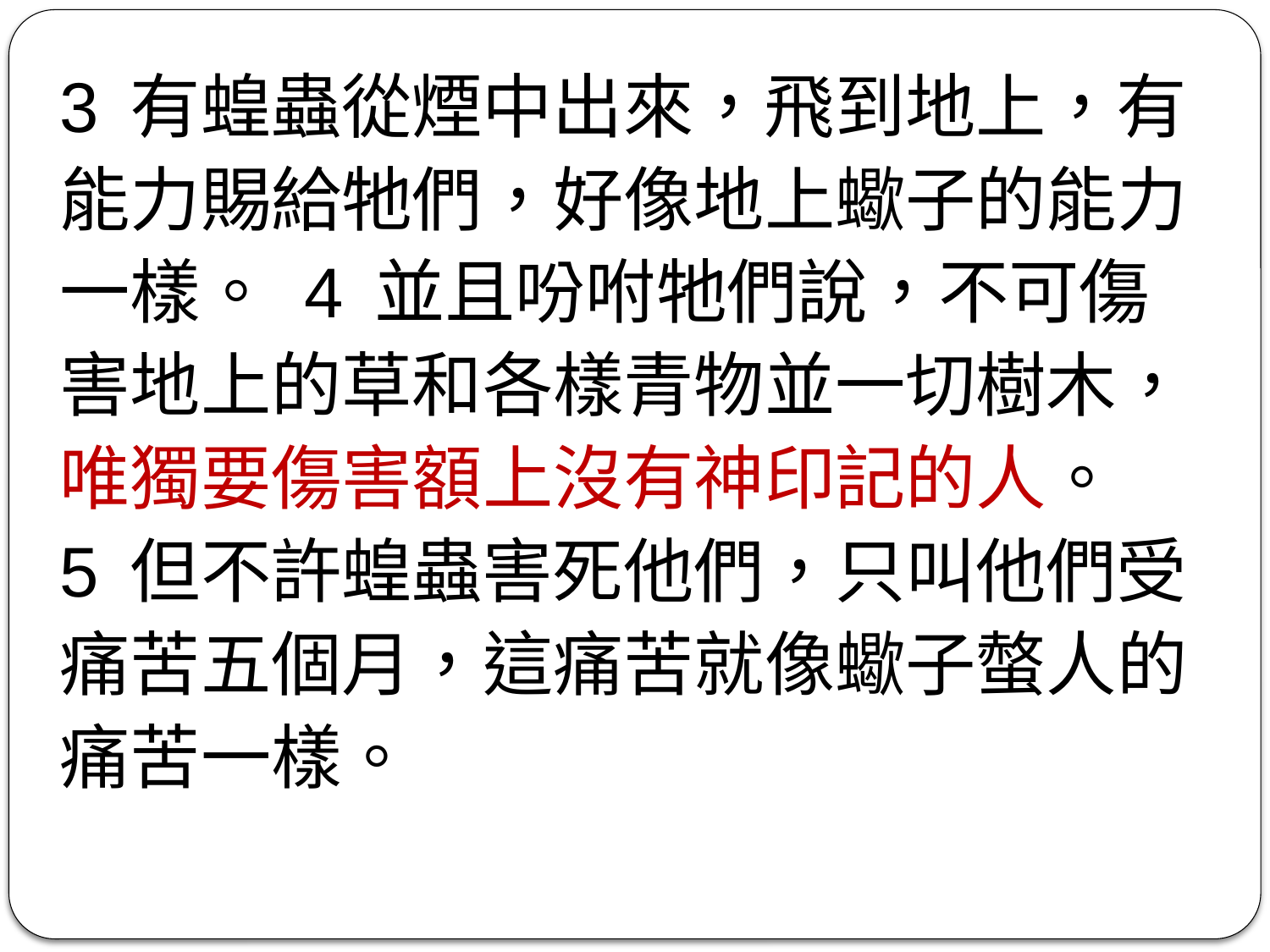

3 有蝗蟲從煙中出來，飛到地上，有能力賜給牠們，好像地上蠍子的能力一樣。 4 並且吩咐牠們說，不可傷害地上的草和各樣青物並一切樹木，唯獨要傷害額上沒有神印記的人。 5 但不許蝗蟲害死他們，只叫他們受痛苦五個月，這痛苦就像蠍子螫人的痛苦一樣。